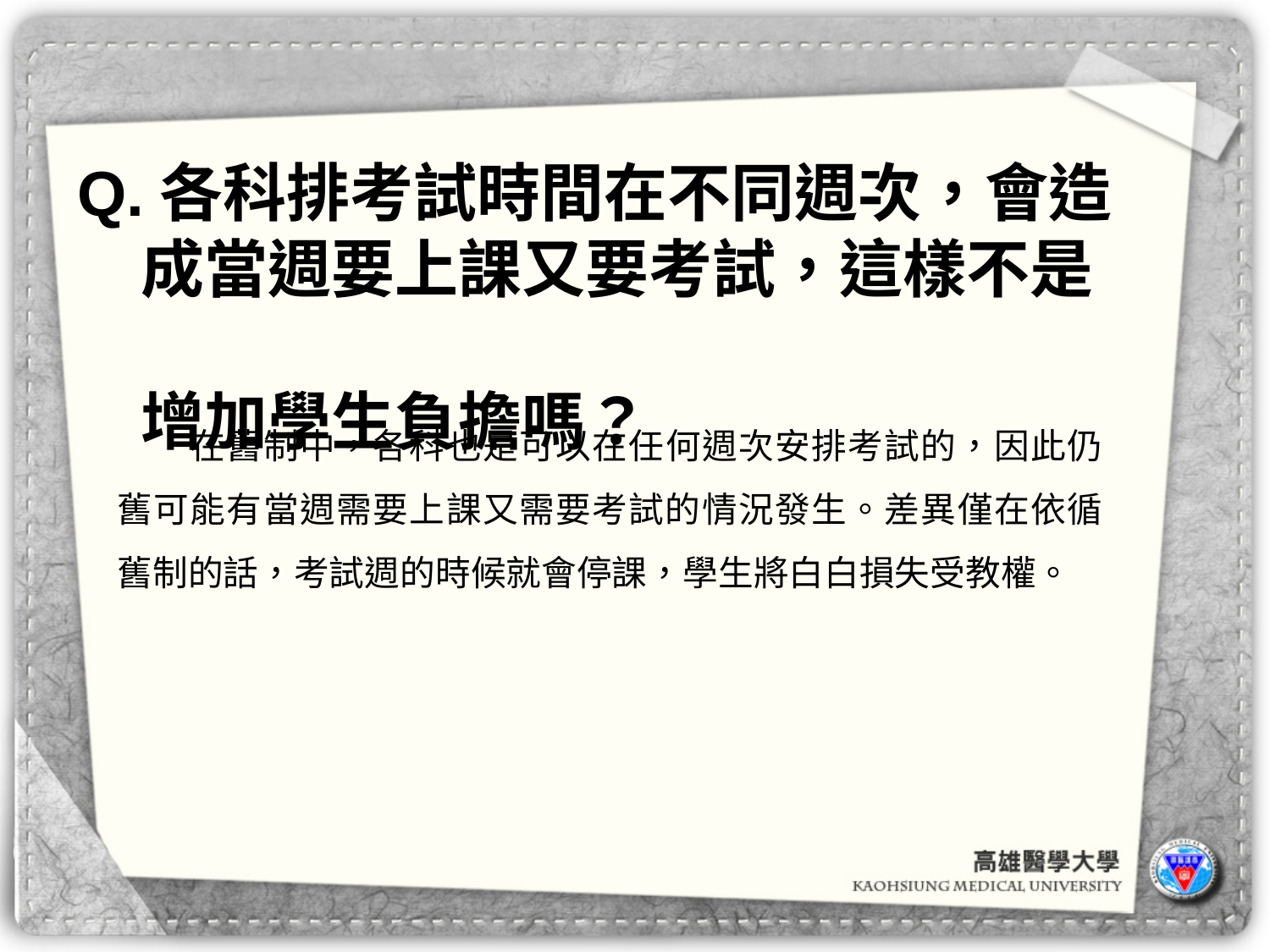

# Q.各科排考試時間在不同週次，會造 　成當週要上課又要考試，這樣不是　 　增加學生負擔嗎？
　　在舊制中，各科也是可以在任何週次安排考試的，因此仍舊可能有當週需要上課又需要考試的情況發生。差異僅在依循舊制的話，考試週的時候就會停課，學生將白白損失受教權。